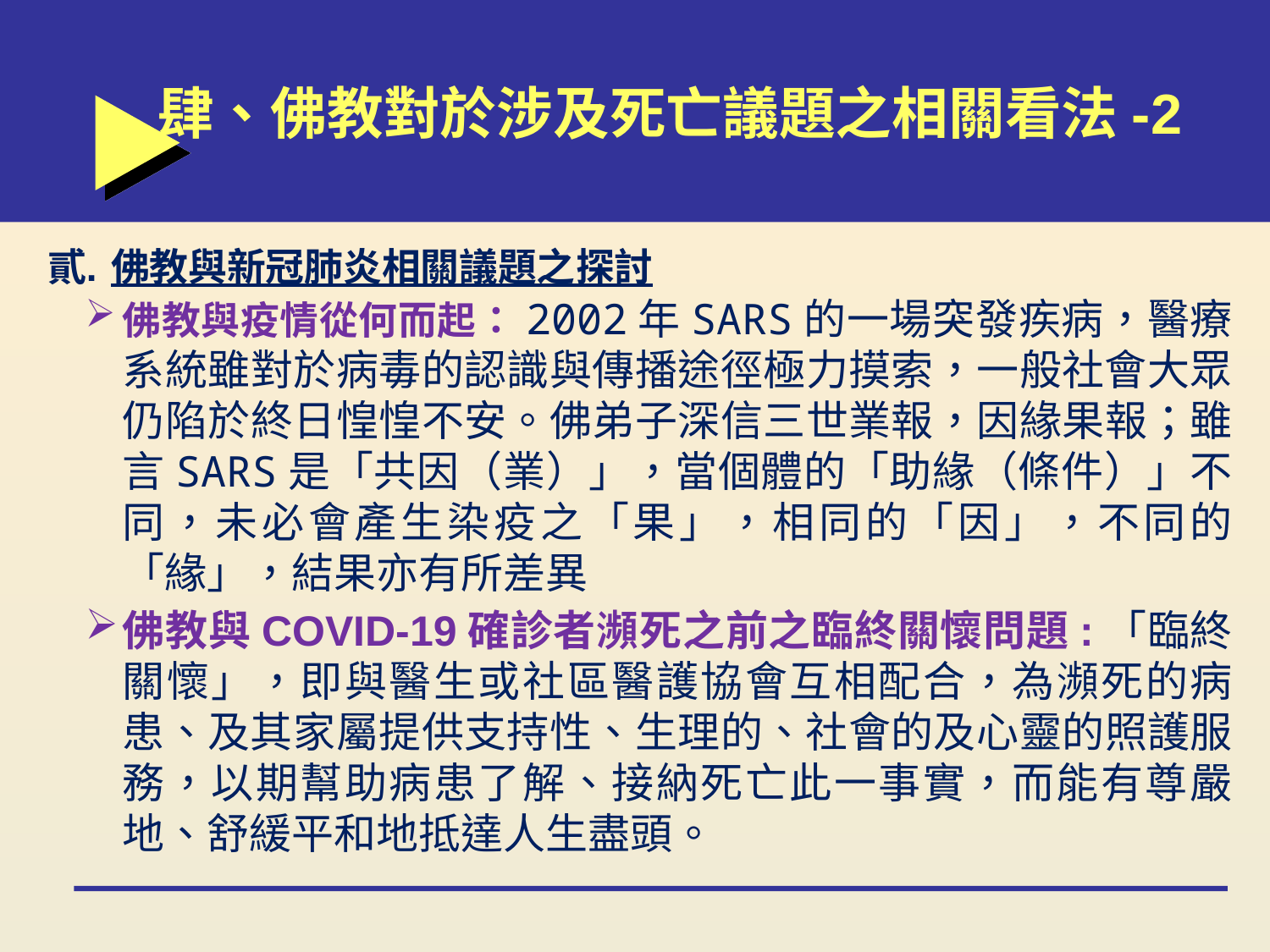

肆、佛教對於涉及死亡議題之相關看法-2
佛教與新冠肺炎相關議題之探討
佛教與疫情從何而起：2002年SARS的一場突發疾病，醫療系統雖對於病毒的認識與傳播途徑極力摸索，一般社會大眾仍陷於終日惶惶不安。佛弟子深信三世業報，因緣果報；雖言SARS是「共因（業）」，當個體的「助緣（條件）」不同，未必會產生染疫之「果」，相同的「因」，不同的「緣」，結果亦有所差異
佛教與COVID-19確診者瀕死之前之臨終關懷問題:「臨終關懷」，即與醫生或社區醫護協會互相配合，為瀕死的病患、及其家屬提供支持性、生理的、社會的及心靈的照護服務，以期幫助病患了解、接納死亡此一事實，而能有尊嚴地、舒緩平和地抵達人生盡頭。